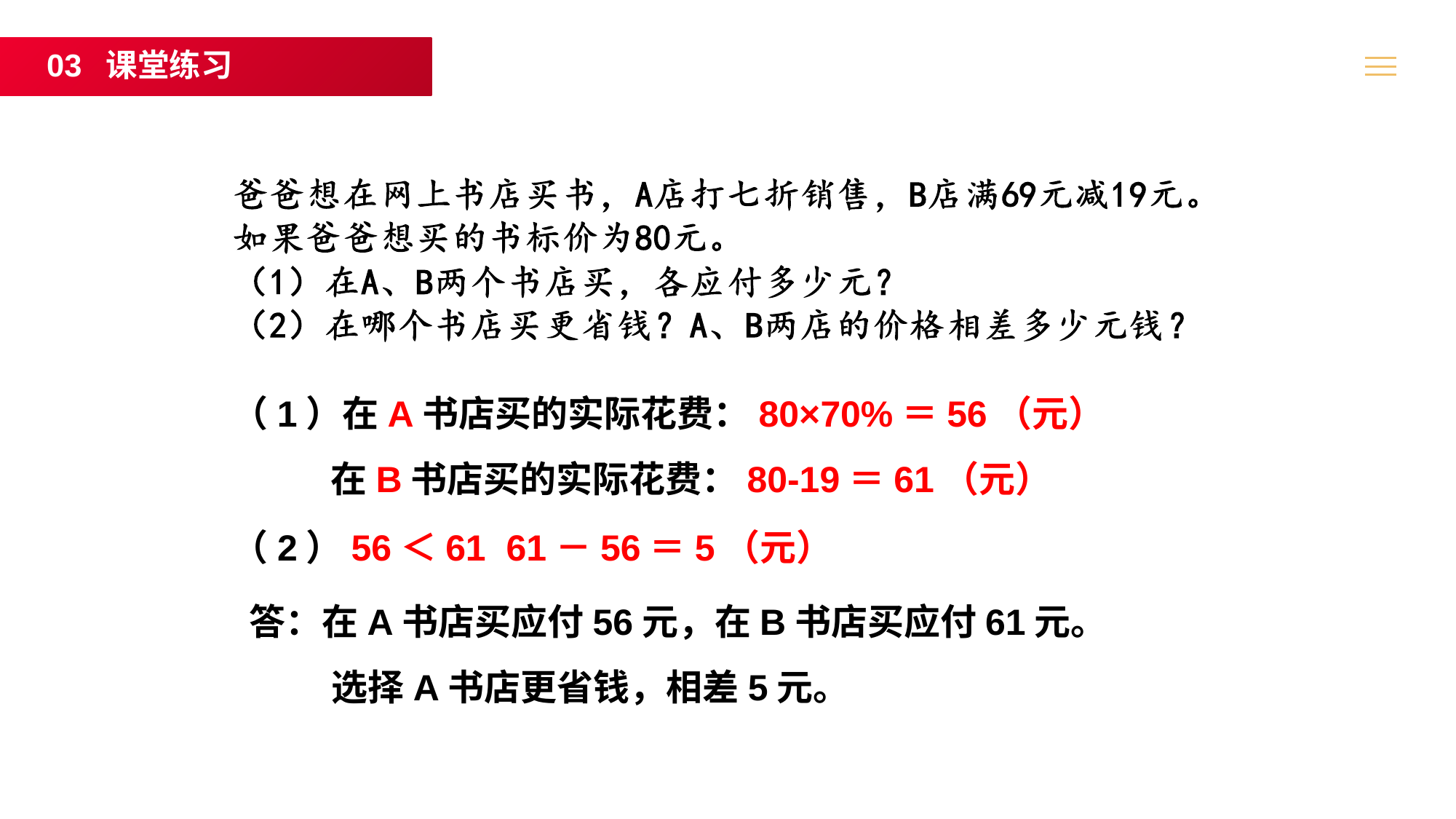

03  课堂练习

（1）在A书店买的实际花费：80×70%＝56（元）
           在B书店买的实际花费：80-19＝61（元）

（2）56＜61  61－56＝5（元）
答：在A书店买应付56元，在B书店买应付61元。
         选择A书店更省钱，相差5元。